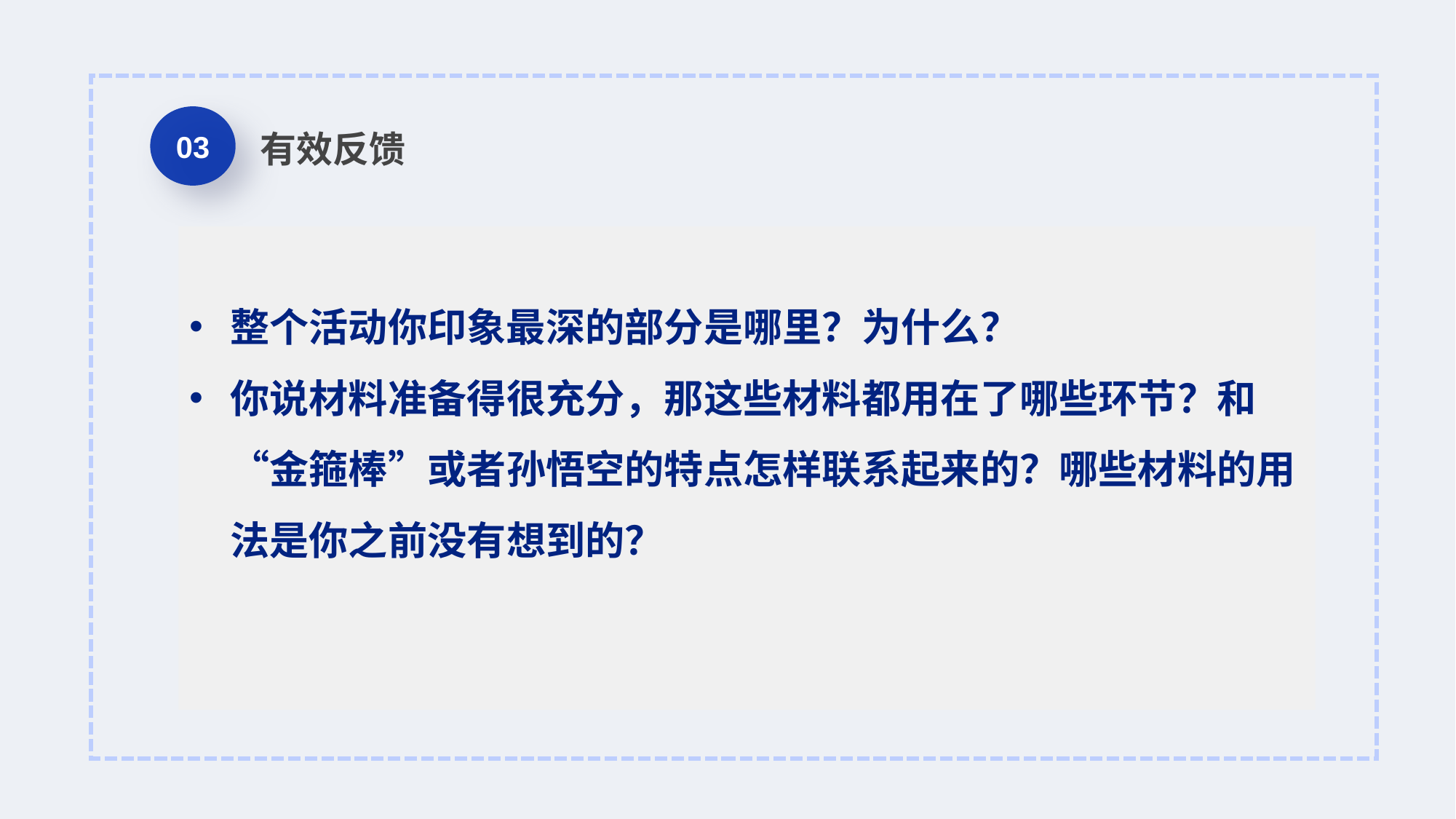

03
有效反馈

整个活动你印象最深的部分是哪里？为什么？
你说材料准备得很充分，那这些材料都用在了哪些环节？和“金箍棒”或者孙悟空的特点怎样联系起来的？哪些材料的用法是你之前没有想到的？

当学生充满自信的回答正确时，不过度表扬；
当学生回答正确但犹豫是否正确时，向学生提供反馈，保证学生明白为什么正确；
当学生充满自信但回答错误时，肯定其努力，通过追问来帮助学生获取正确答案，避免直接给正确答案；
当学生没有正确回答或缺乏自信时，通过提供答案、追问、转问、澄清等方式。